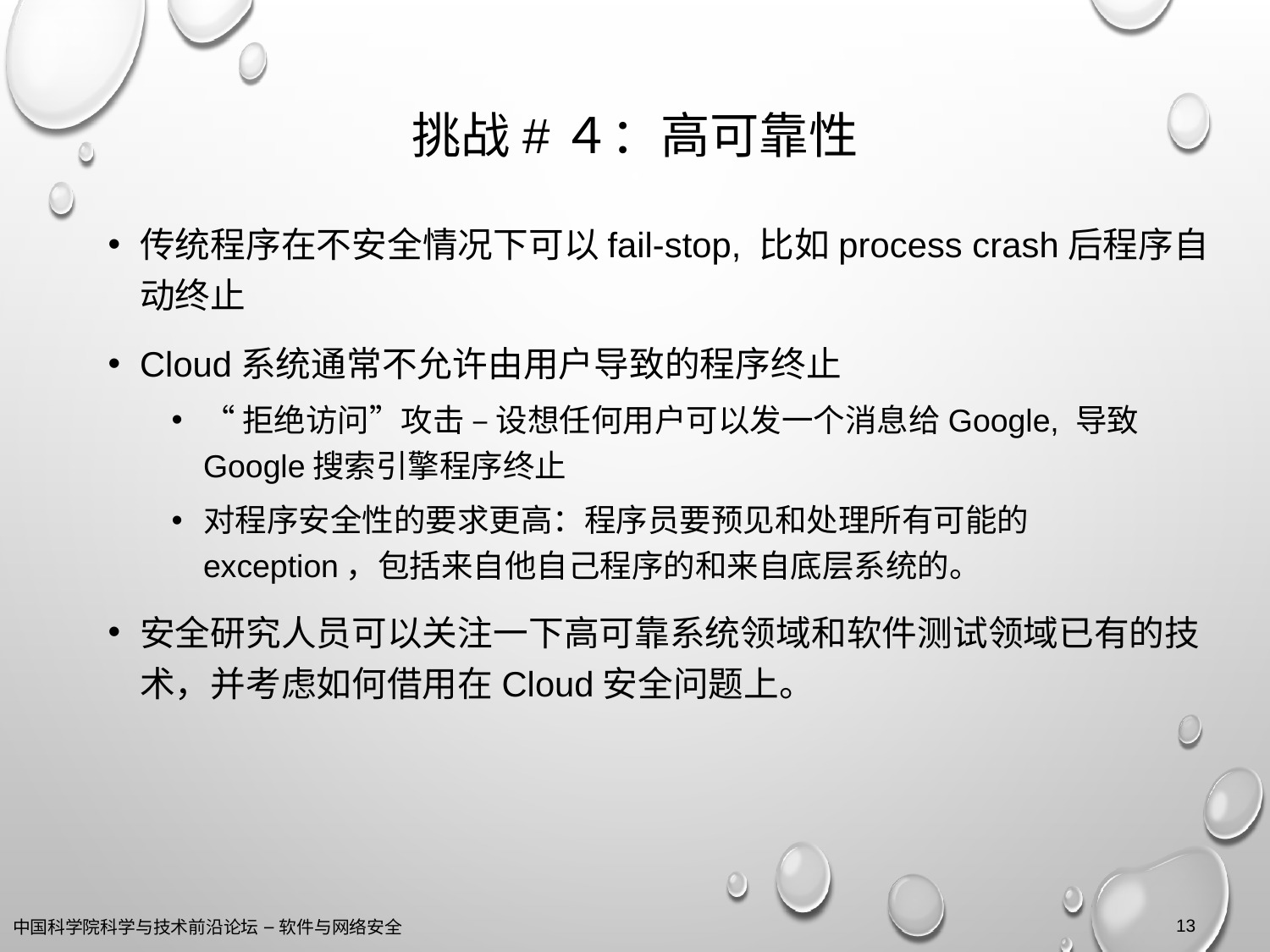

# 挑战#４：高可靠性
传统程序在不安全情况下可以fail-stop, 比如process crash后程序自动终止
Cloud系统通常不允许由用户导致的程序终止
“拒绝访问”攻击 – 设想任何用户可以发一个消息给Google, 导致Google搜索引擎程序终止
对程序安全性的要求更高：程序员要预见和处理所有可能的exception，包括来自他自己程序的和来自底层系统的。
安全研究人员可以关注一下高可靠系统领域和软件测试领域已有的技术，并考虑如何借用在Cloud安全问题上。
13
中国科学院科学与技术前沿论坛 – 软件与网络安全